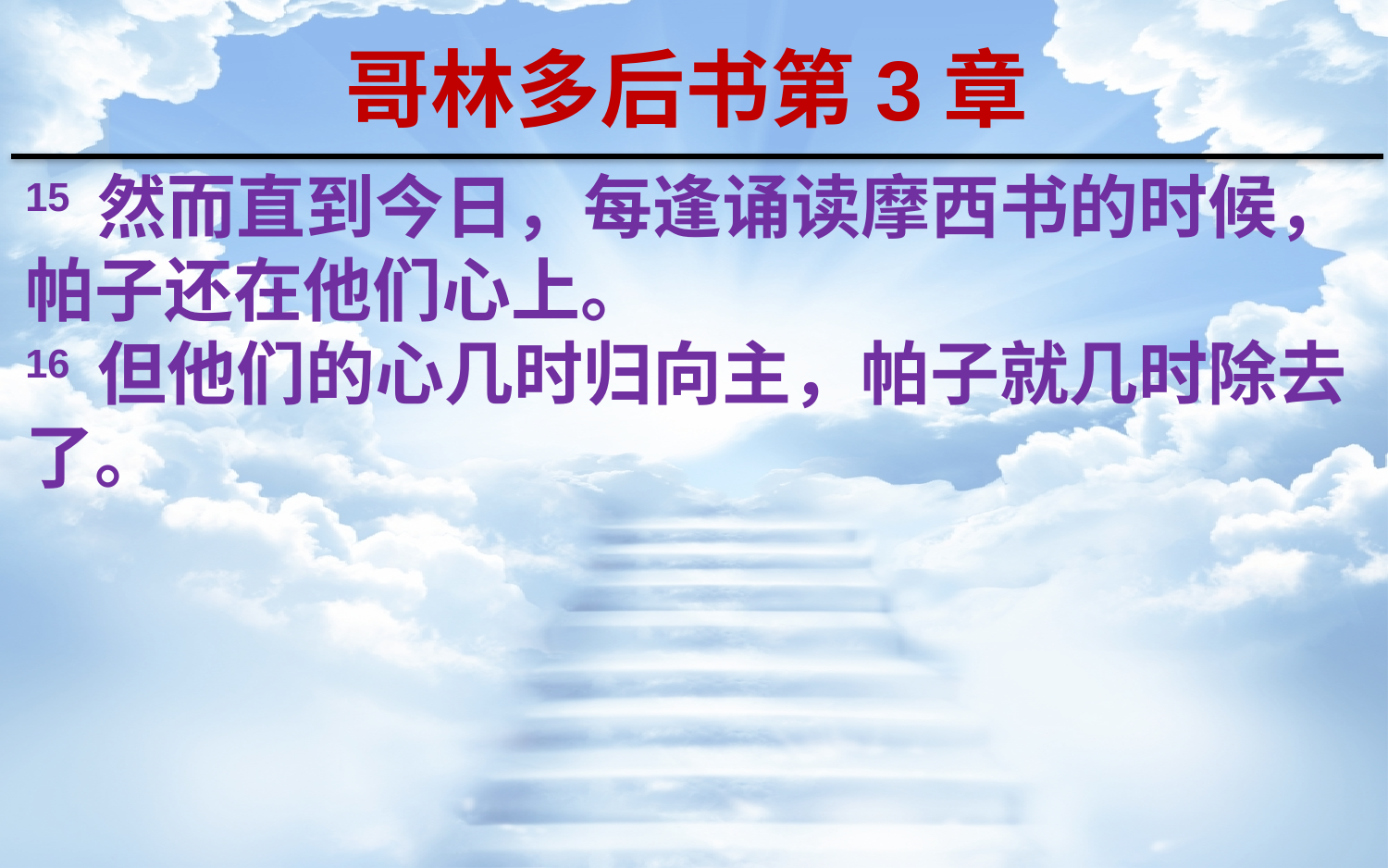

哥林多后书第3章
15 然而直到今日，每逢诵读摩西书的时候，帕子还在他们心上。
16 但他们的心几时归向主，帕子就几时除去了。